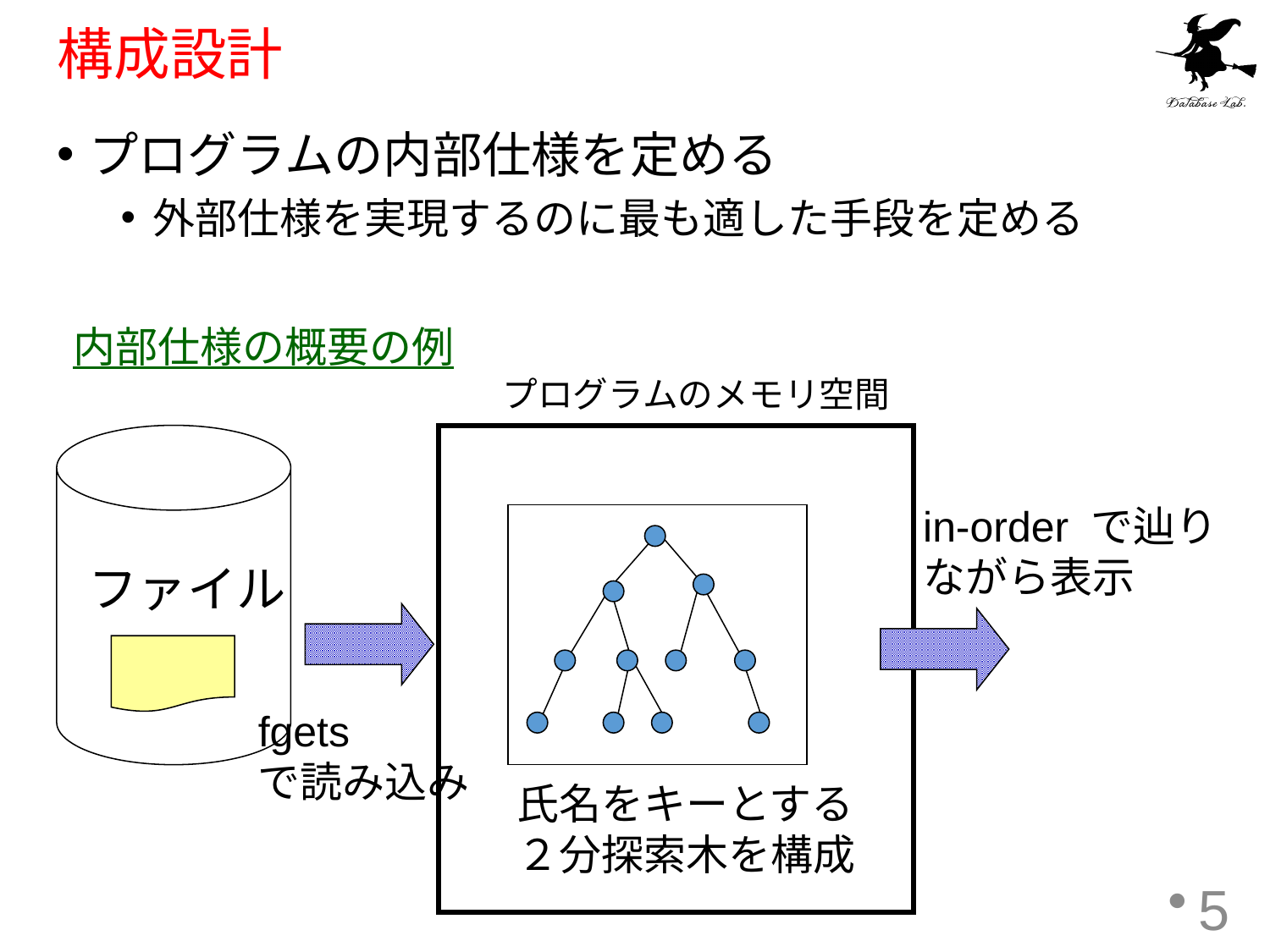

# 構成設計
プログラムの内部仕様を定める
外部仕様を実現するのに最も適した手段を定める
内部仕様の概要の例
プログラムのメモリ空間

in-order で辿り
ながら表示

ファイル

fgets
で読み込み
氏名をキーとする
２分探索木を構成
5